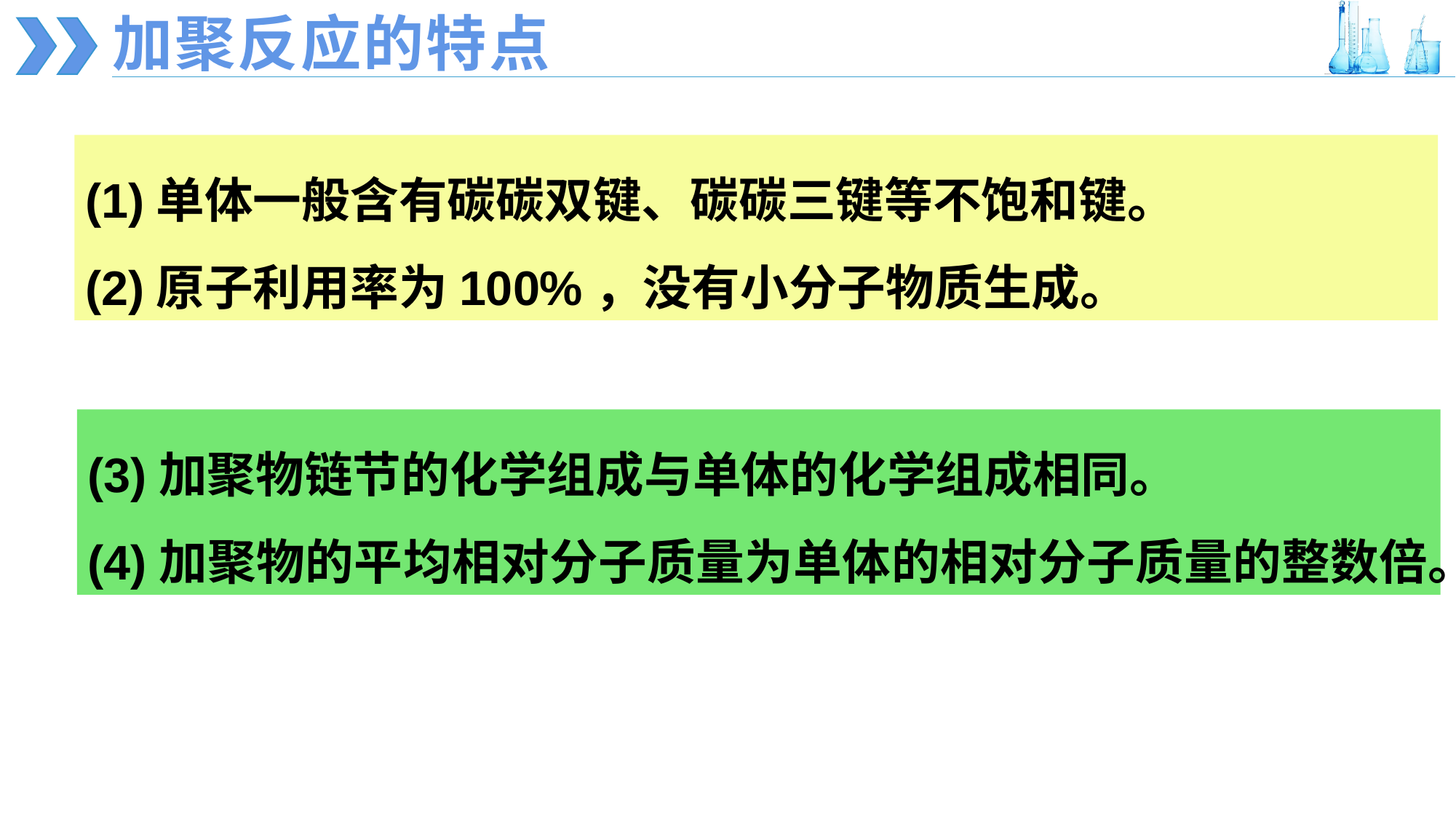

加聚反应的特点
(1)单体一般含有碳碳双键、碳碳三键等不饱和键。
(2)原子利用率为100%，没有小分子物质生成。
(3)加聚物链节的化学组成与单体的化学组成相同。
(4)加聚物的平均相对分子质量为单体的相对分子质量的整数倍。